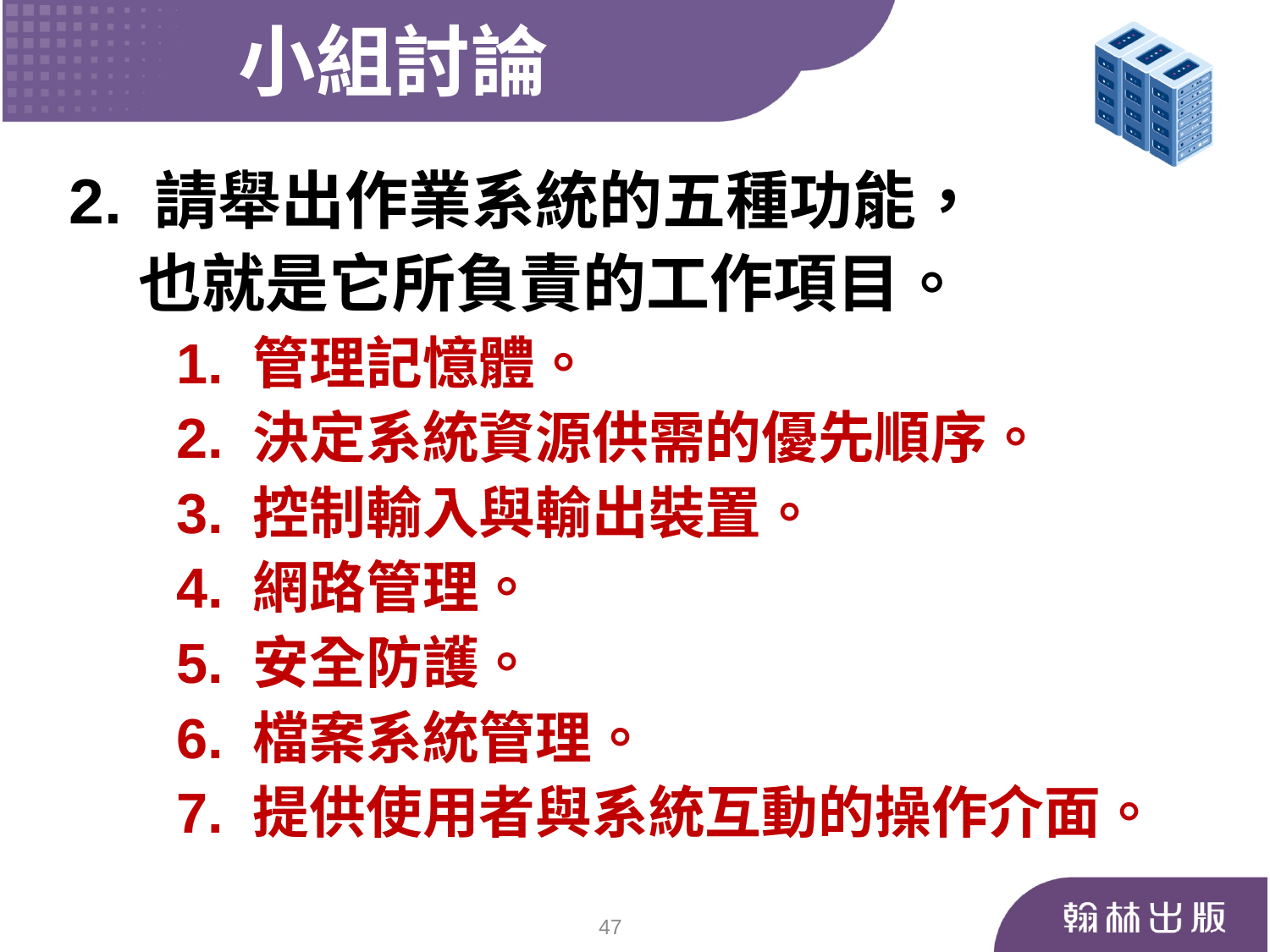

小組討論
 2. 請舉出作業系統的五種功能，
     也就是它所負責的工作項目。
        1. 管理記憶體。
        2. 決定系統資源供需的優先順序。
        3. 控制輸入與輸出裝置。
        4. 網路管理。
        5. 安全防護。
        6. 檔案系統管理。
        7. 提供使用者與系統互動的操作介面。

47